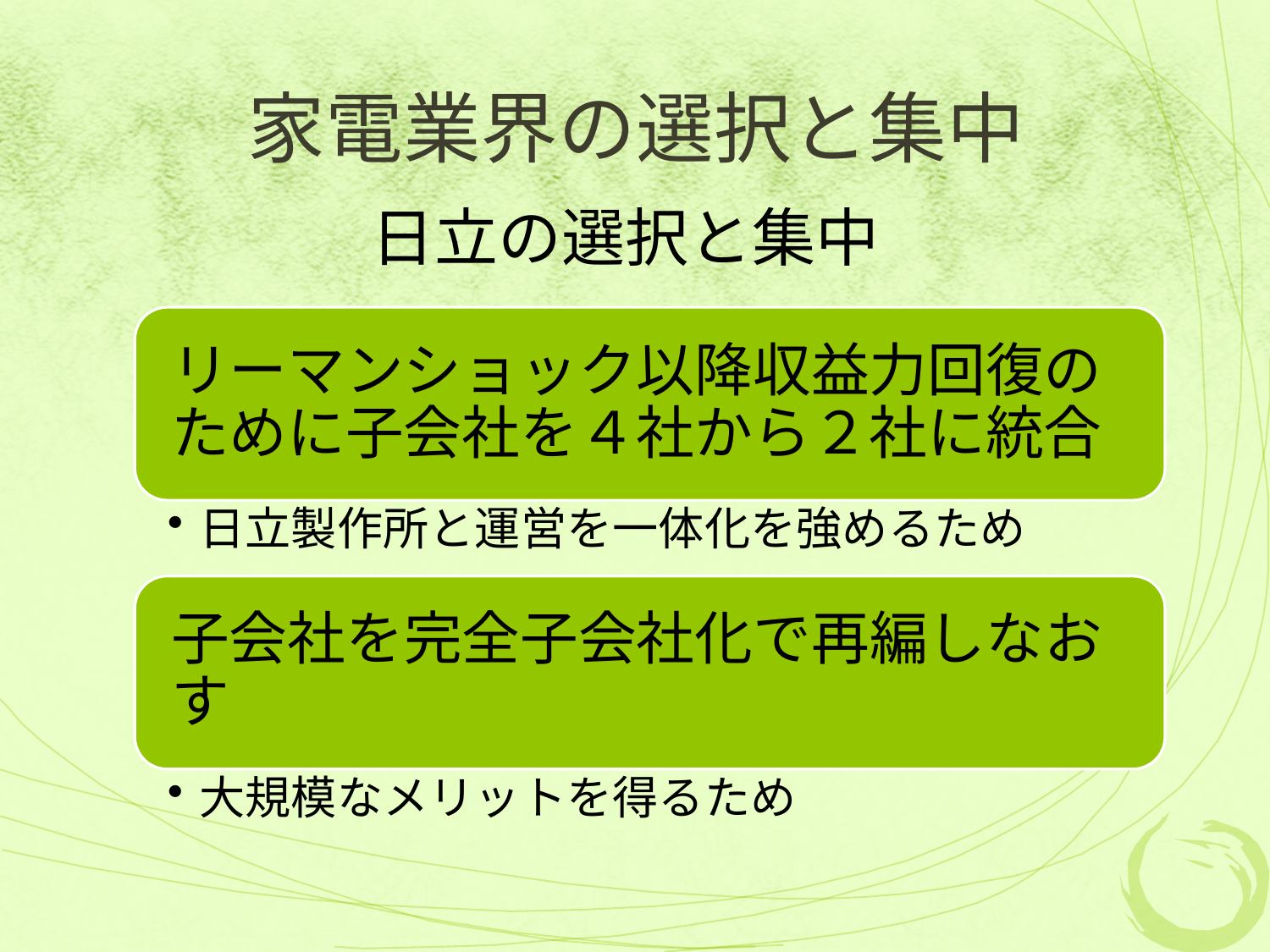

# 家電業界の選択と集中
日立の選択と集中

リーマンショック以降収益力回復のために子会社を４社から２社に統合
日立製作所と運営を一体化を強めるため
子会社を完全子会社化で再編しなおす
大規模なメリットを得るため